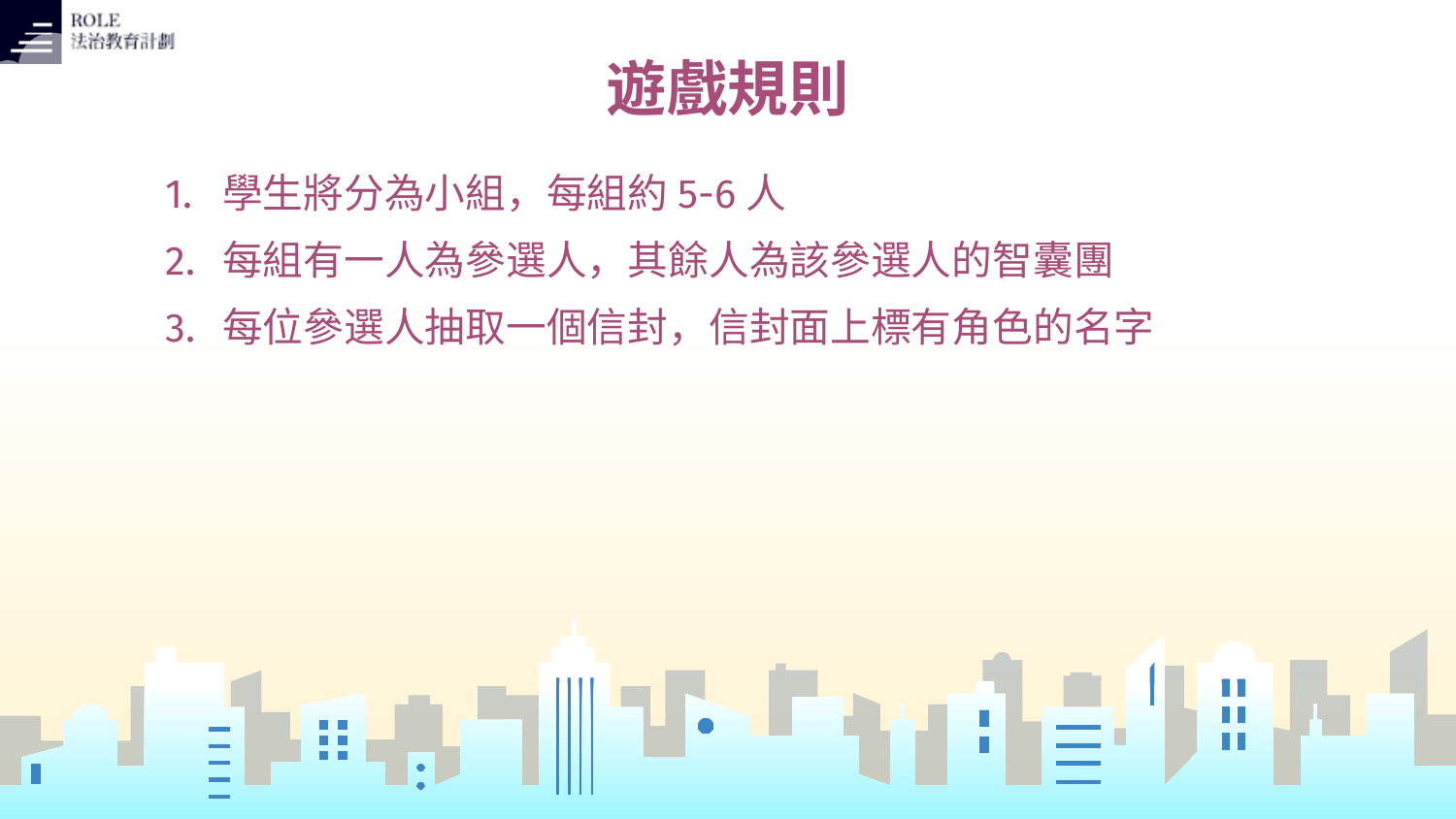

# 遊戲規則
學生將分為小組，每組約5-6人
每組有一人為參選人，其餘人為該參選人的智囊團
每位參選人抽取一個信封，信封面上標有角色的名字